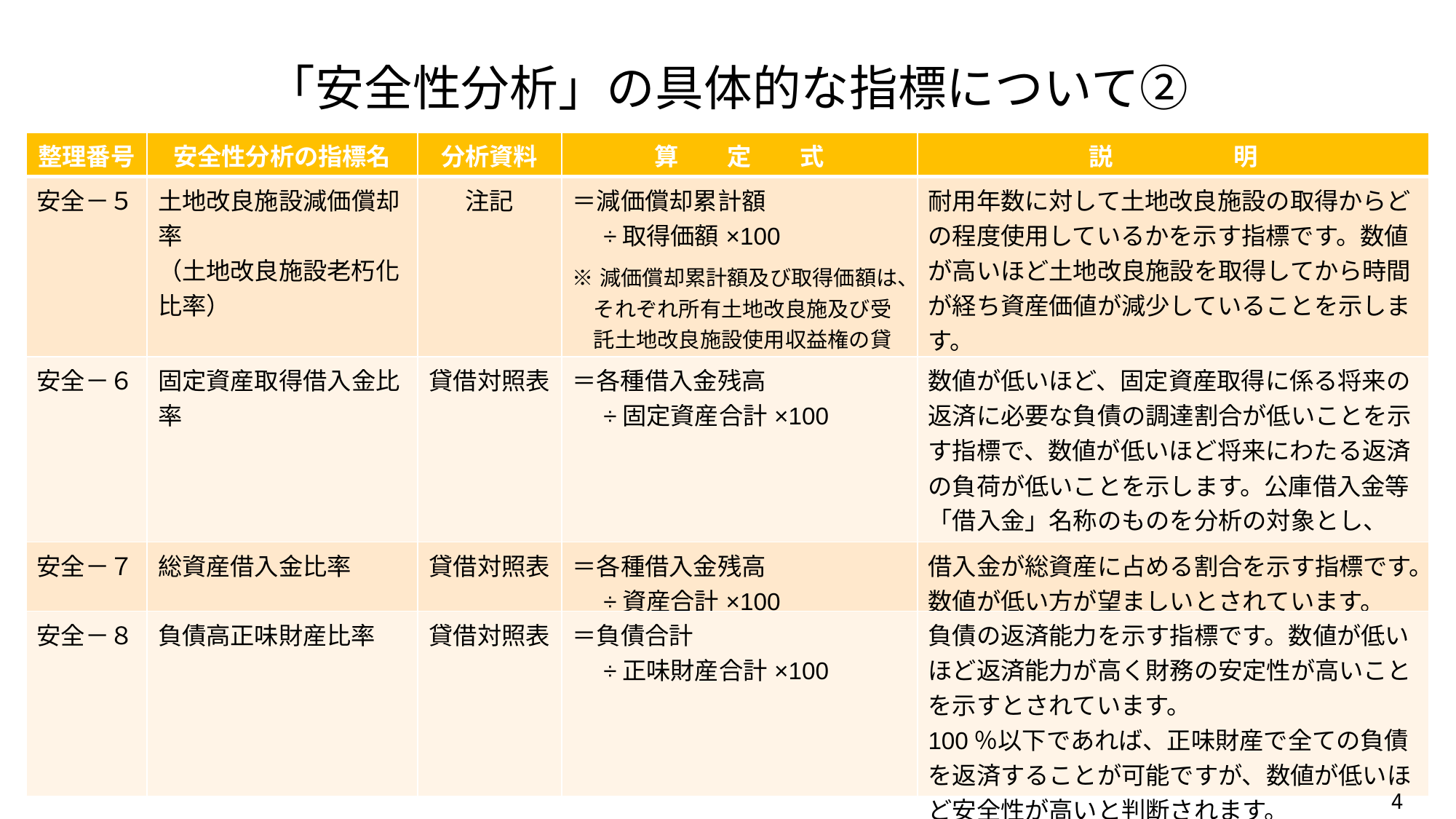

「安全性分析」の具体的な指標について②
| 整理番号 | 安全性分析の指標名 | 分析資料 | 算　　定　　式 | 説　　　　　明 |
| --- | --- | --- | --- | --- |
| 安全－５ | 土地改良施設減価償却率 （土地改良施設老朽化比率） | 注記 | ＝減価償却累計額 　÷取得価額×100 ※減価償却累計額及び取得価額は、 　それぞれ所有土地改良施及び受 　託土地改良施設使用収益権の貸 　借対照表での表示額とする | 耐用年数に対して土地改良施設の取得からどの程度使用しているかを示す指標です。数値が高いほど土地改良施設を取得してから時間が経ち資産価値が減少していることを示します。 |
| 安全－６ | 固定資産取得借入金比率 | 貸借対照表 | ＝各種借入金残高 　÷固定資産合計×100 | 数値が低いほど、固定資産取得に係る将来の返済に必要な負債の調達割合が低いことを示す指標で、数値が低いほど将来にわたる返済の負荷が低いことを示します。公庫借入金等「借入金」名称のものを分析の対象とし、「未払金」「引当金」は対象としません。 |
| 安全－７ | 総資産借入金比率 | 貸借対照表 | ＝各種借入金残高 　÷資産合計×100 | 借入金が総資産に占める割合を示す指標です。数値が低い方が望ましいとされています。 |
| 安全－８ | 負債高正味財産比率 | 貸借対照表 | ＝負債合計 　÷正味財産合計×100 | 負債の返済能力を示す指標です。数値が低いほど返済能力が高く財務の安定性が高いことを示すとされています。 100％以下であれば、正味財産で全ての負債を返済することが可能ですが、数値が低いほど安全性が高いと判断されます。 |
4